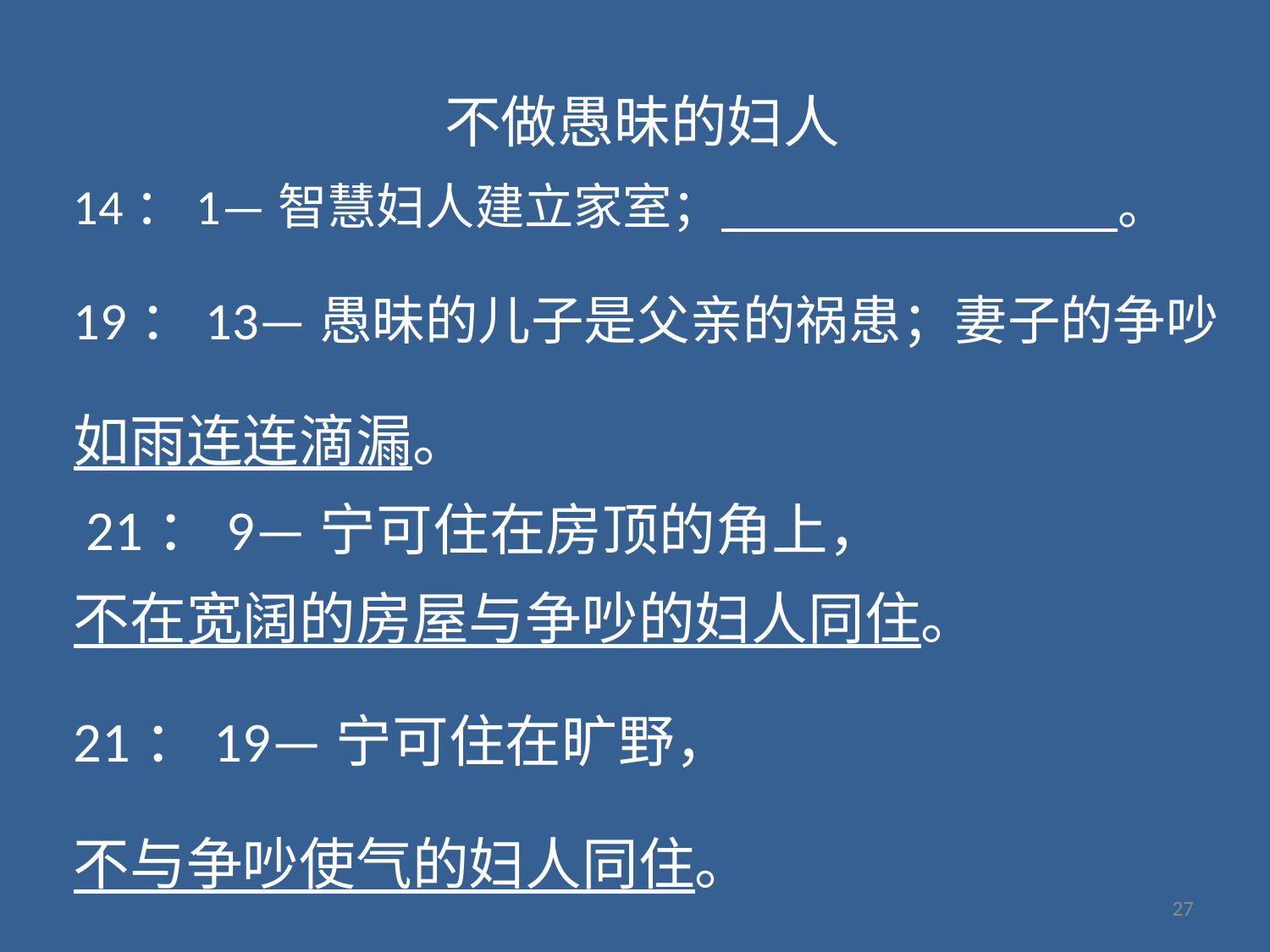

不做愚昧的妇人
14：1—智慧妇人建立家室；                                    。
19：13—愚昧的儿子是父亲的祸患；妻子的争吵
如雨连连滴漏。
 21：9—宁可住在房顶的角上，
不在宽阔的房屋与争吵的妇人同住。
21：19—宁可住在旷野，
不与争吵使气的妇人同住。
27